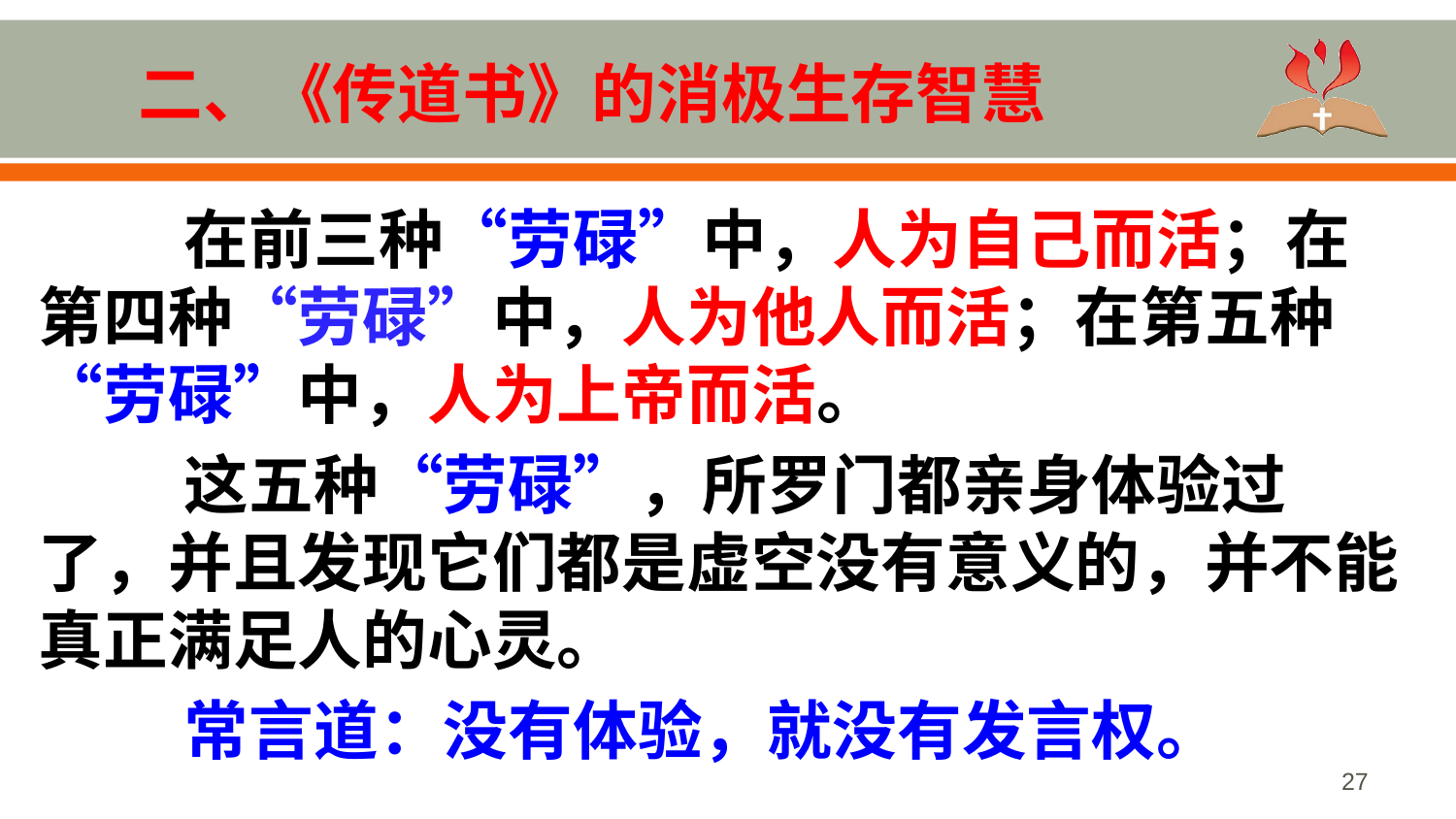

# 二、《传道书》的消极生存智慧
    	在前三种“劳碌”中，人为自己而活；在第四种“劳碌”中，人为他人而活；在第五种“劳碌”中，人为上帝而活。
    	这五种“劳碌”，所罗门都亲身体验过了，并且发现它们都是虚空没有意义的，并不能真正满足人的心灵。
    	常言道：没有体验，就没有发言权。

27